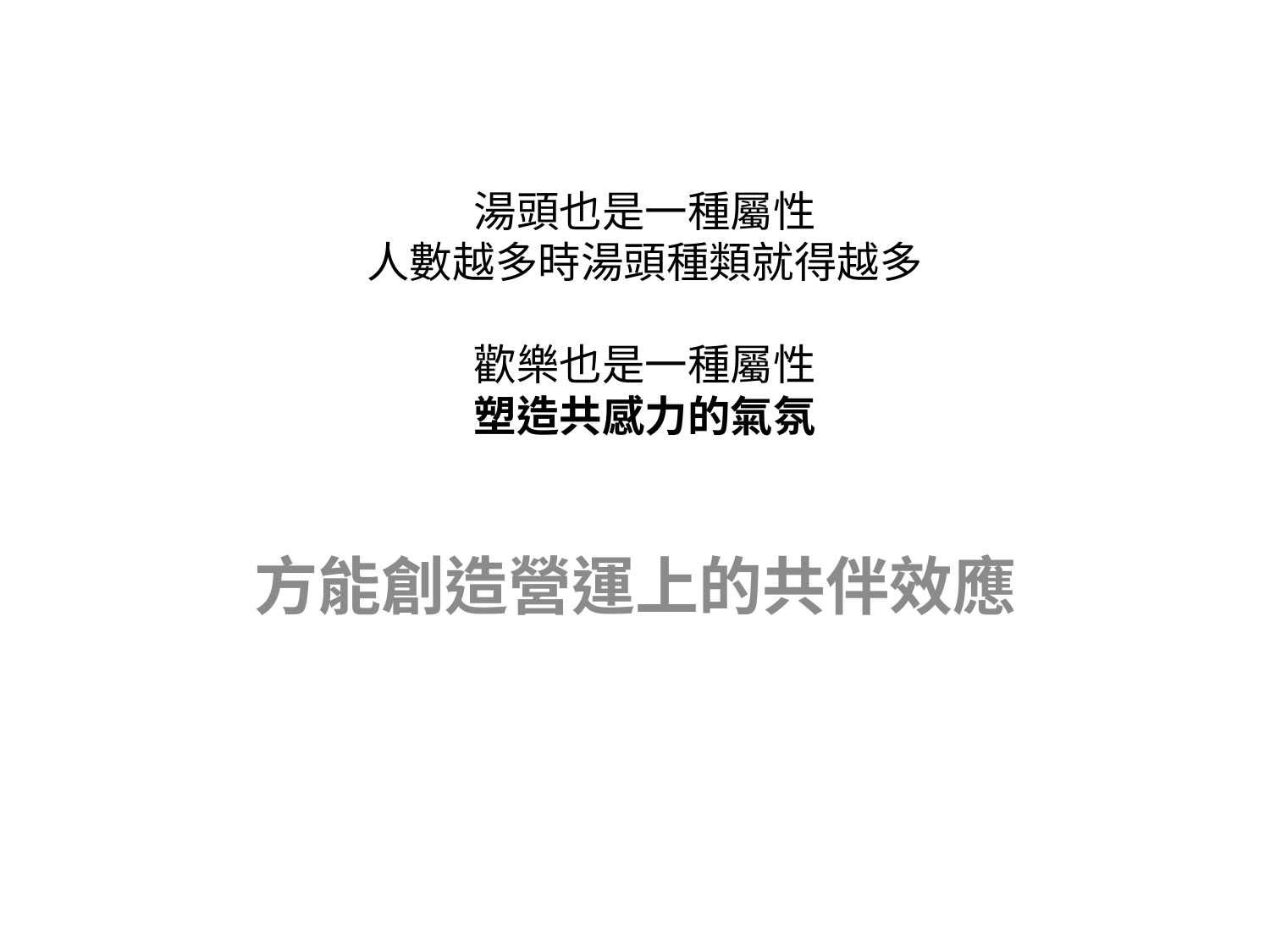

# 湯頭也是一種屬性 人數越多時湯頭種類就得越多 歡樂也是一種屬性 塑造共感力的氣氛
方能創造營運上的共伴效應